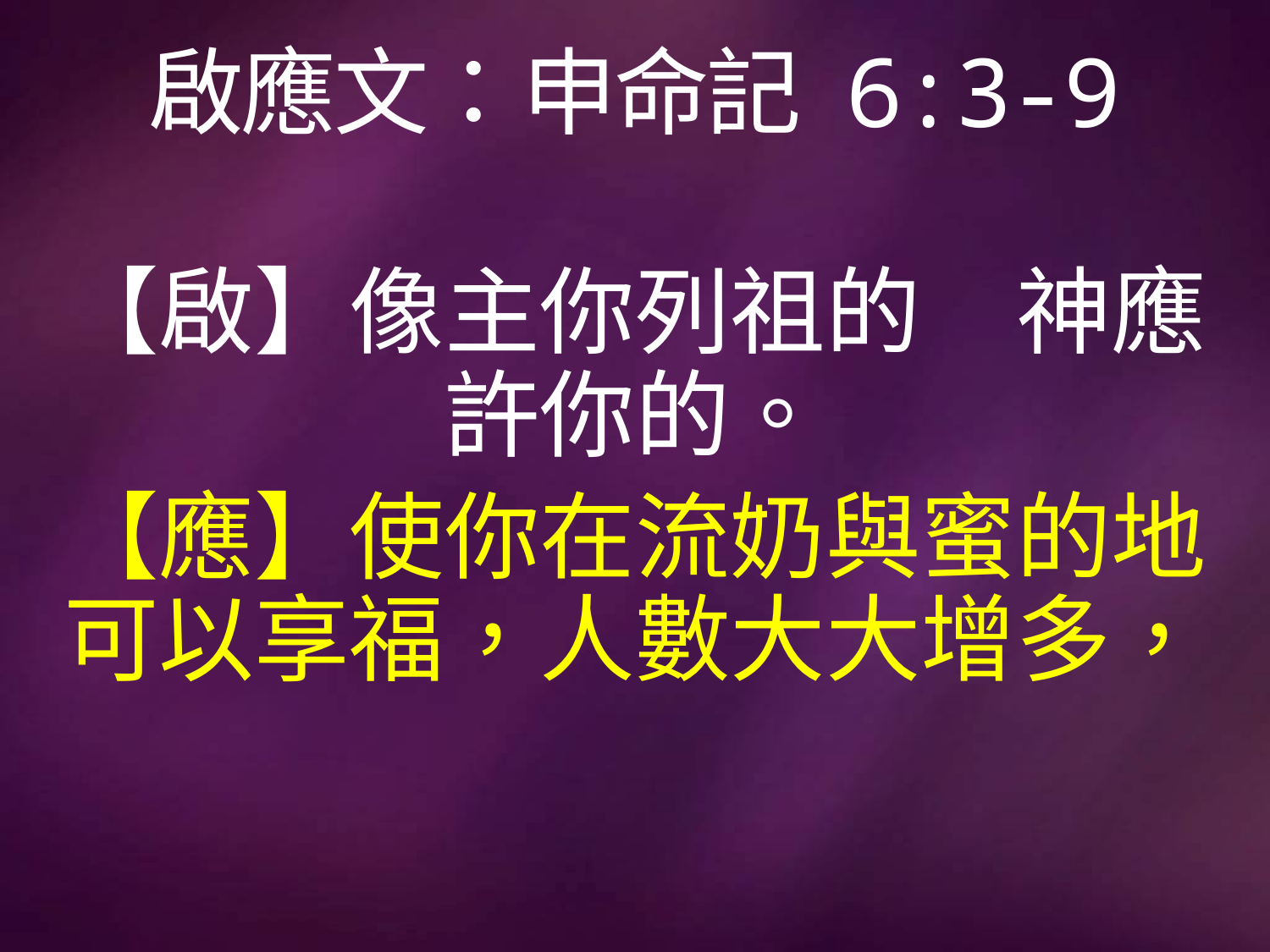

# 啟應文：申命記 6:3-9
【啟】像主你列祖的　神應許你的。
【應】使你在流奶與蜜的地可以享福，人數大大增多，